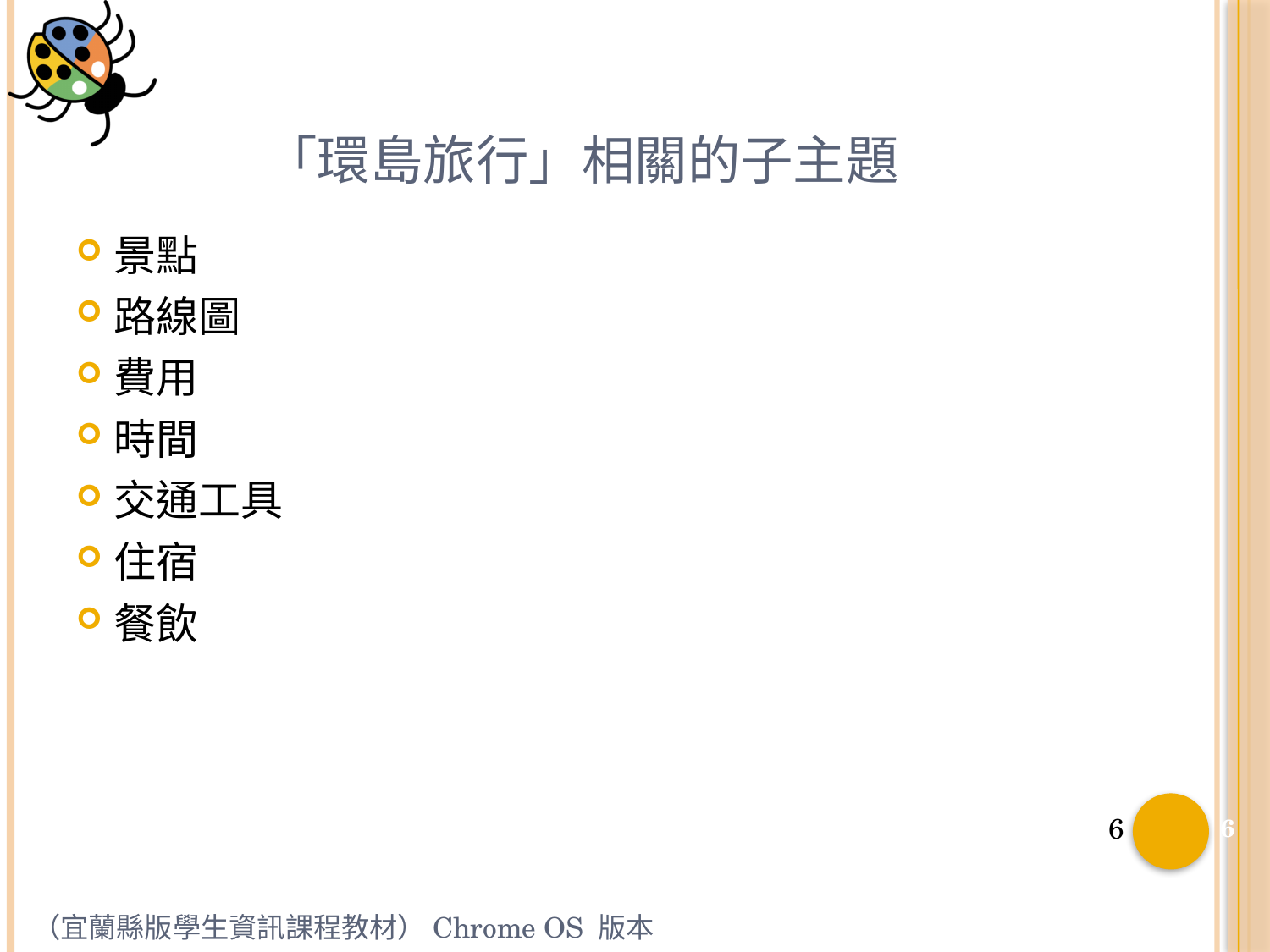

# 「環島旅行」相關的子主題
景點
路線圖
費用
時間
交通工具
住宿
餐飲
6
（宜蘭縣版學生資訊課程教材）Chrome OS 版本